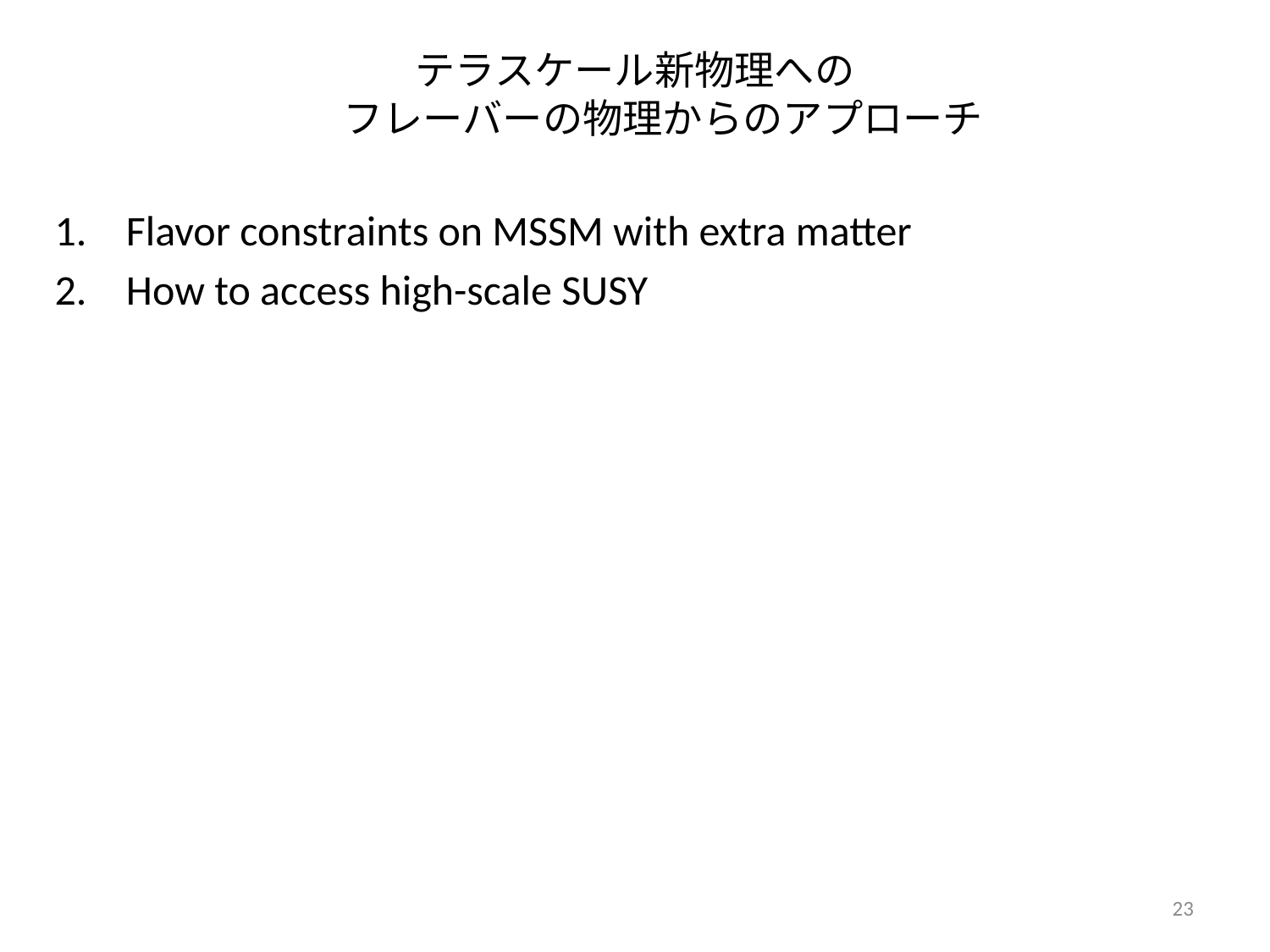

# テラスケール新物理への フレーバーの物理からのアプローチ
Flavor constraints on MSSM with extra matter
How to access high-scale SUSY

23